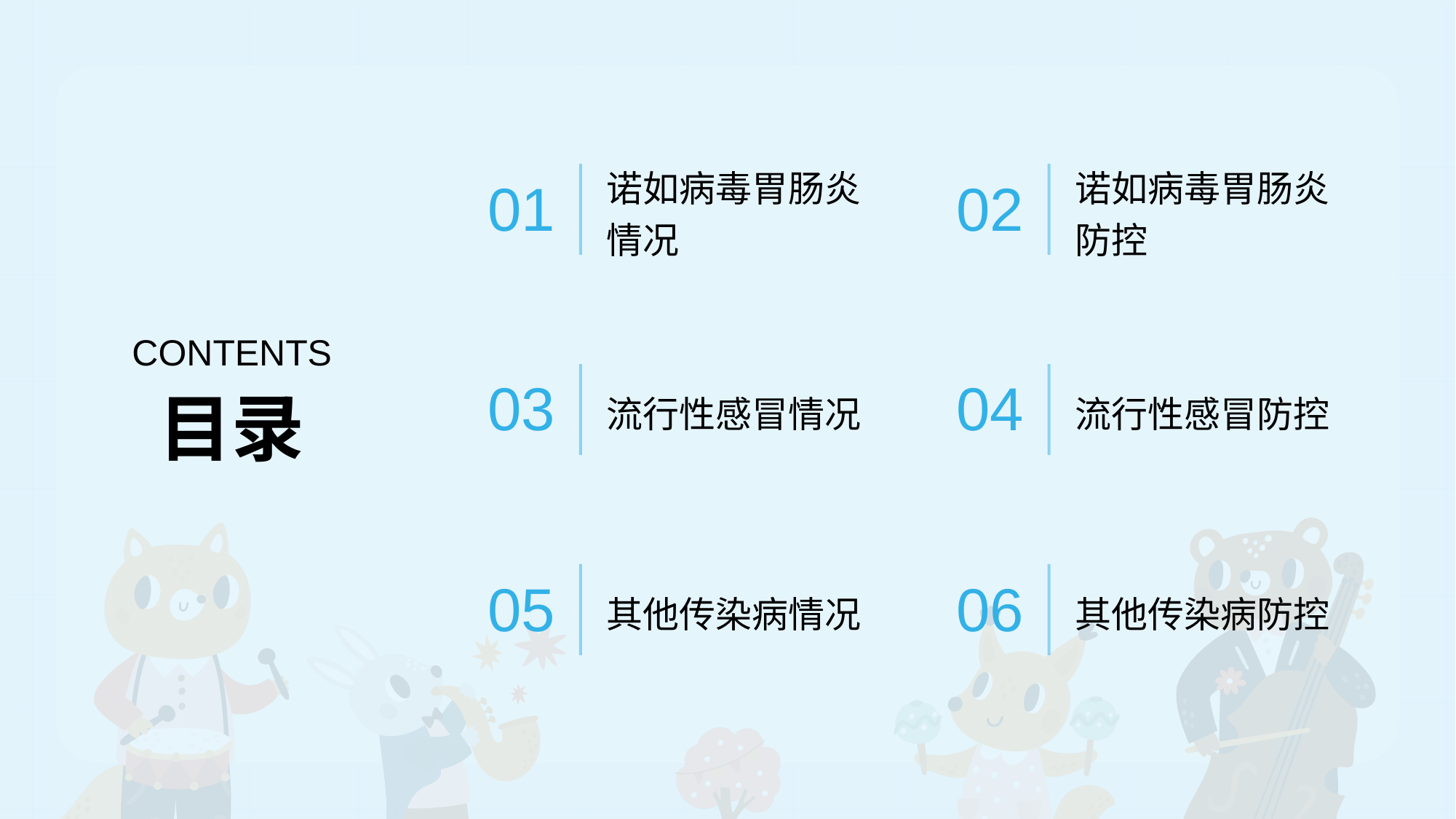

诺如病毒胃肠炎情况
诺如病毒胃肠炎防控

01
02
CONTENTS
流行性感冒情况
流行性感冒防控

03
04
目录
其他传染病情况
其他传染病防控

05
06